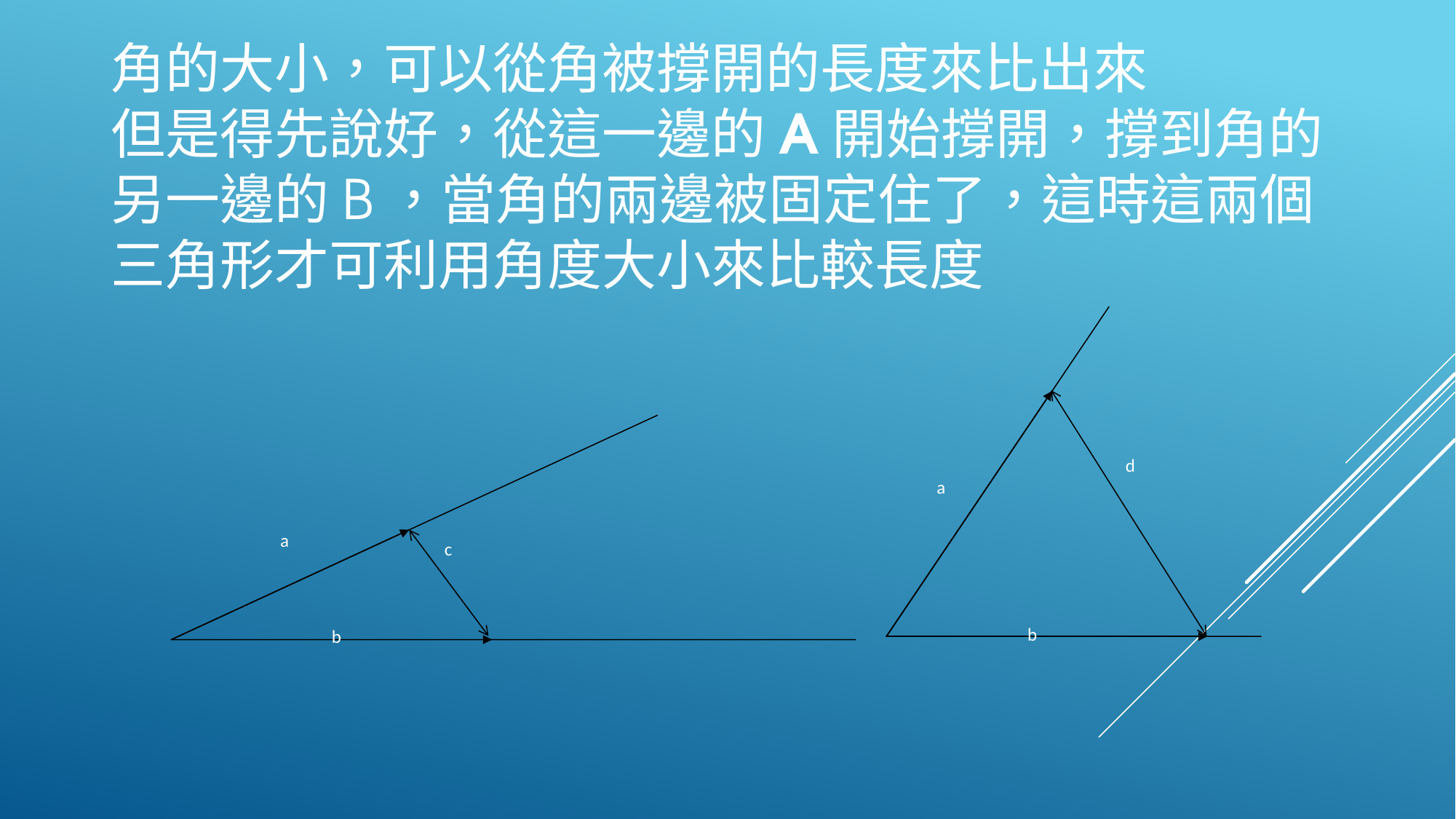

# 角的大小，可以從角被撐開的長度來比出來 但是得先說好，從這一邊的a開始撐開，撐到角的另一邊的b，當角的兩邊被固定住了，這時這兩個三角形才可利用角度大小來比較長度

d
a
a
c
b
b